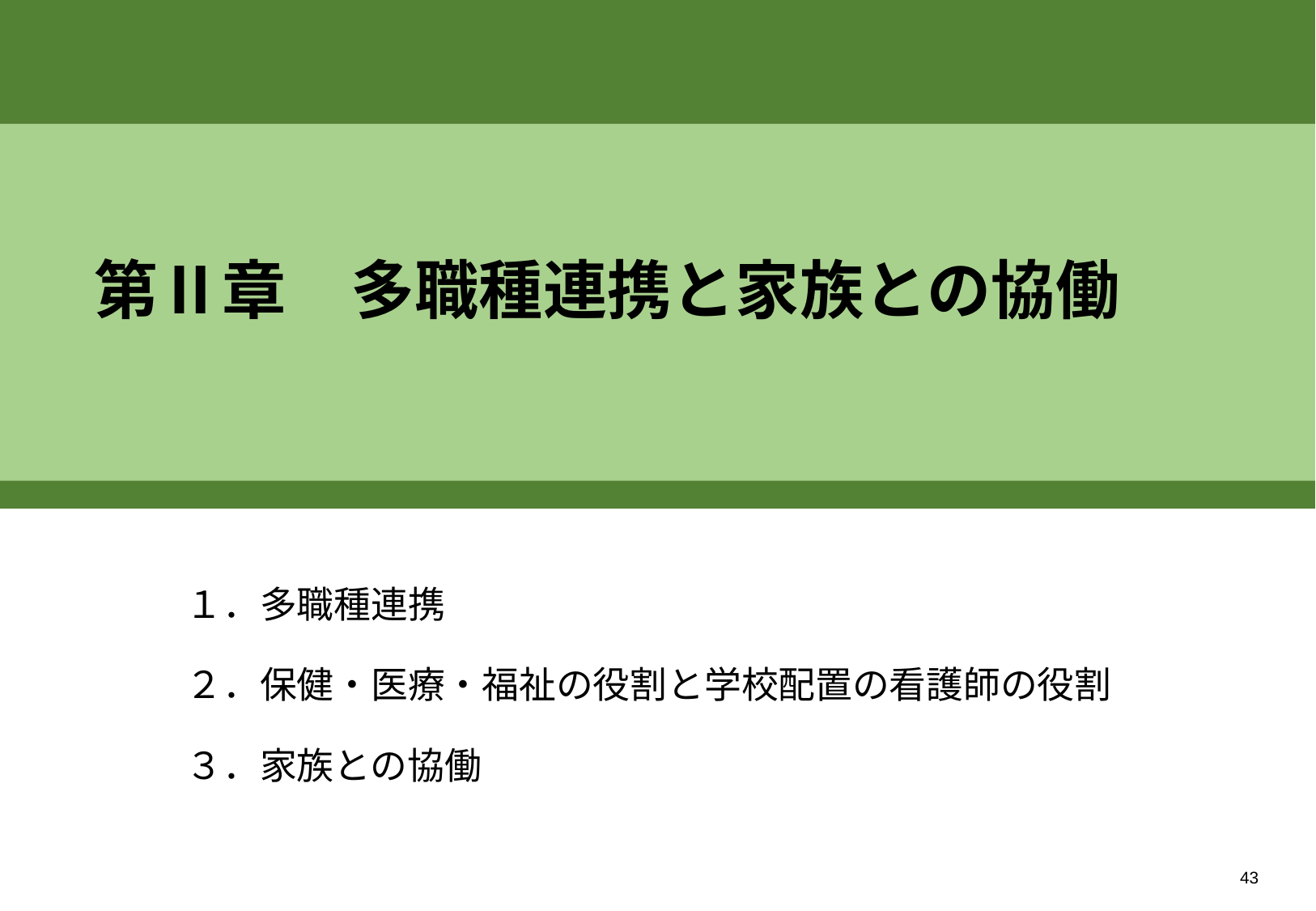

# 第Ⅱ章　多職種連携と家族との協働

１．多職種連携
２．保健・医療・福祉の役割と学校配置の看護師の役割
３．家族との協働
43